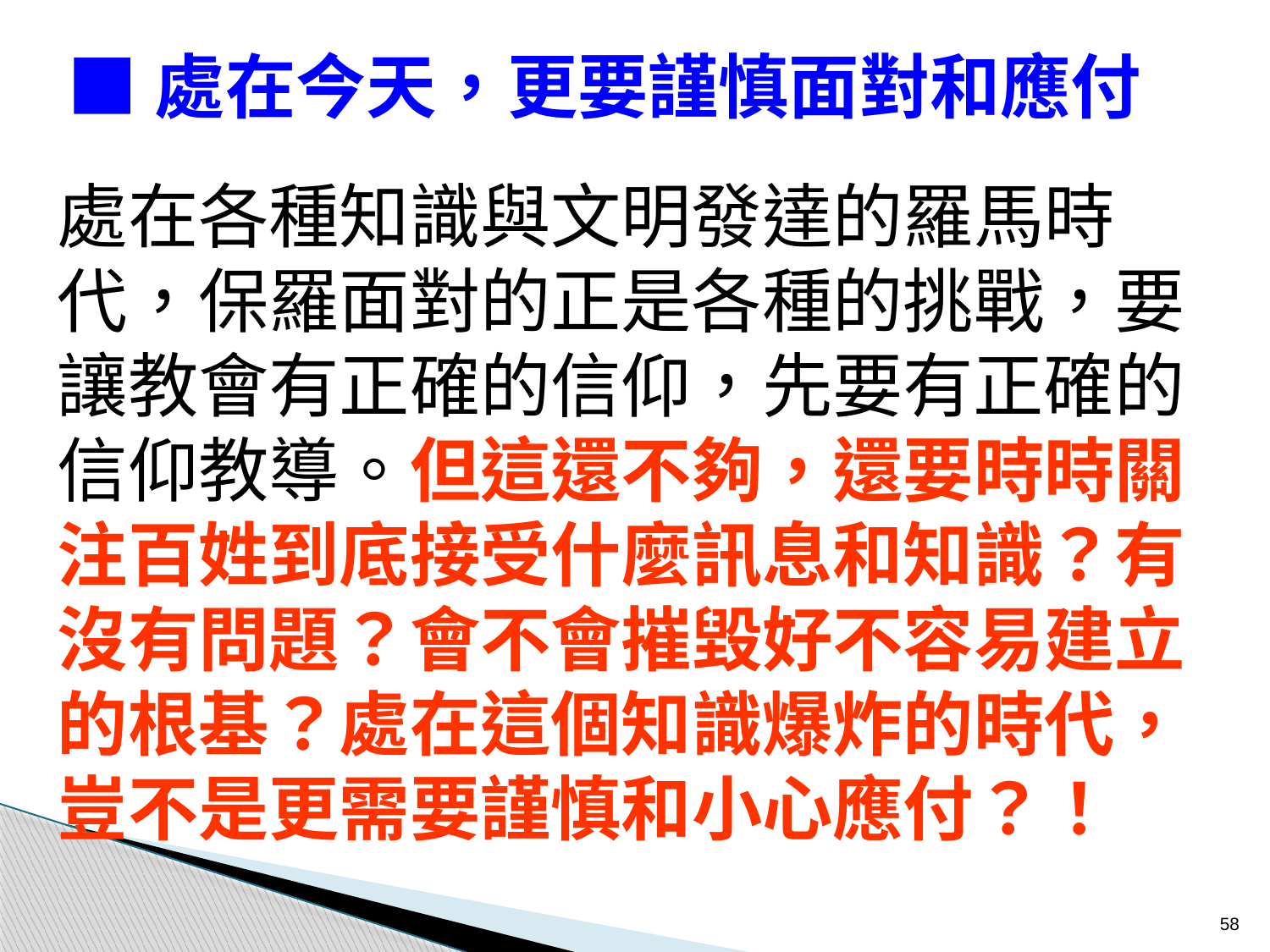

■處在今天，更要謹慎面對和應付
處在各種知識與文明發達的羅馬時代，保羅面對的正是各種的挑戰，要讓教會有正確的信仰，先要有正確的信仰教導。但這還不夠，還要時時關注百姓到底接受什麼訊息和知識？有沒有問題？會不會摧毀好不容易建立的根基？處在這個知識爆炸的時代，豈不是更需要謹慎和小心應付？！
58